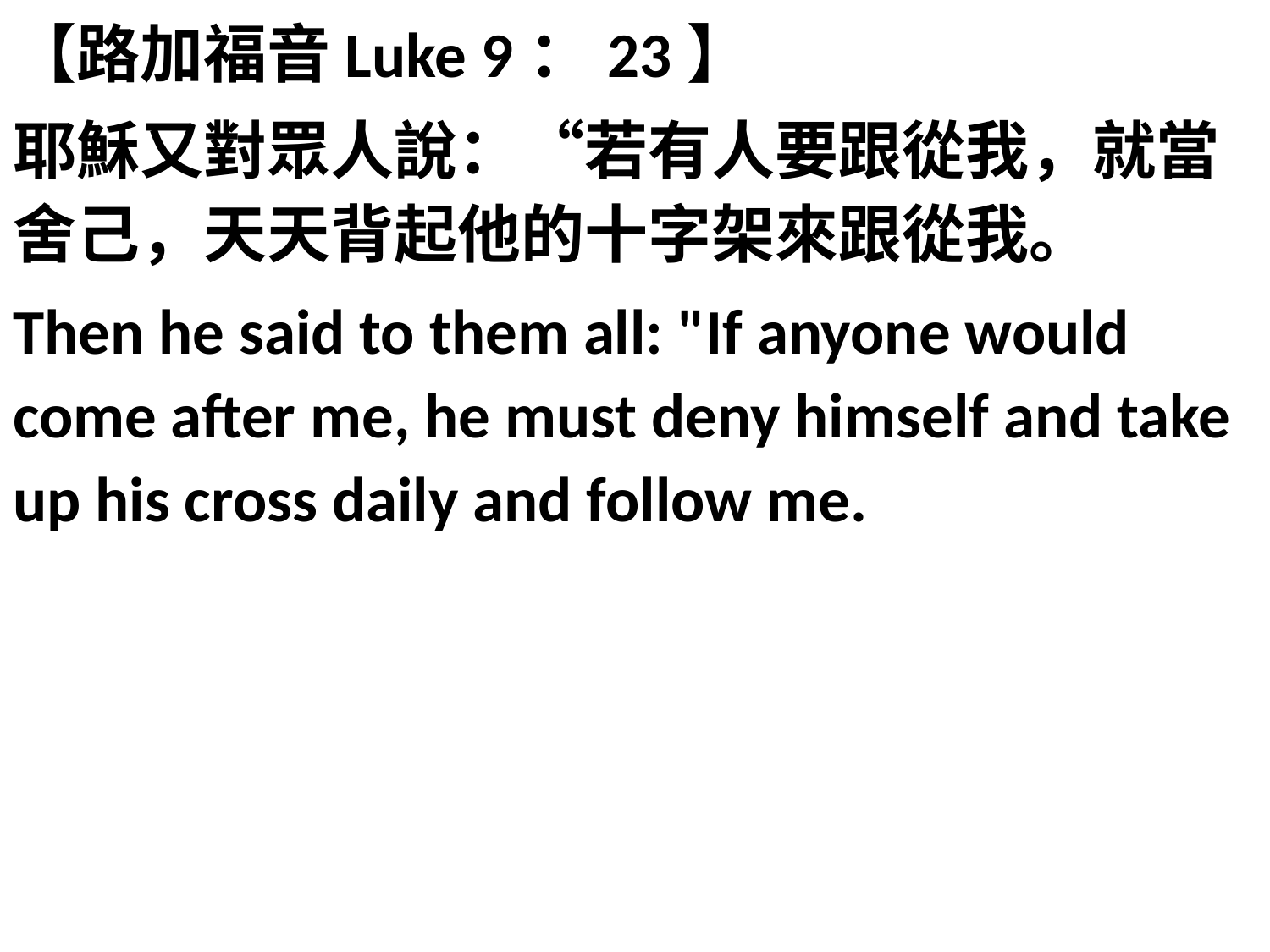

【路加福音Luke 9：23】
耶穌又對眾人說：“若有人要跟從我，就當舍己，天天背起他的十字架來跟從我。
Then he said to them all: "If anyone would come after me, he must deny himself and take up his cross daily and follow me.